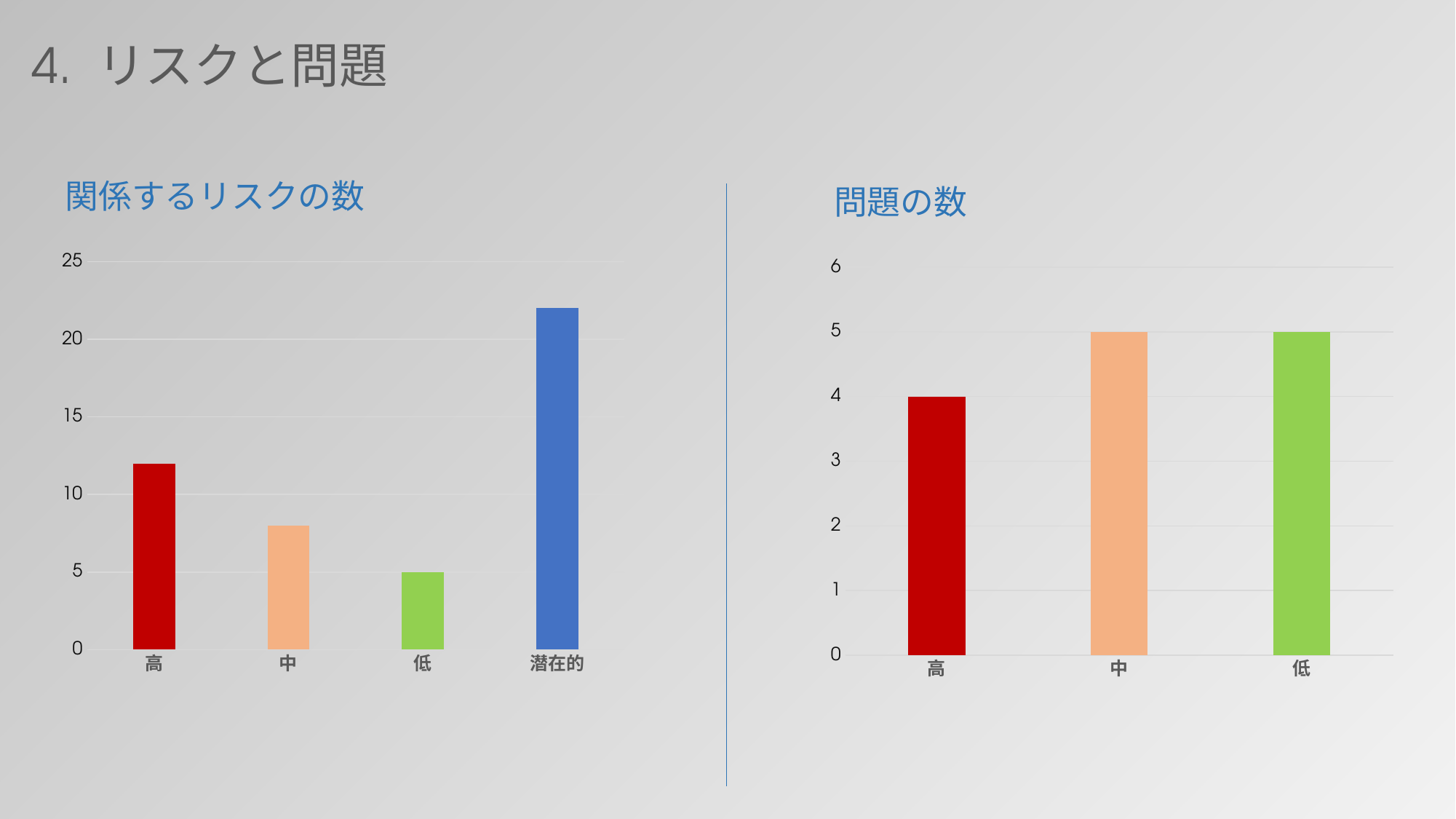

4. リスクと問題
関係するリスクの数
問題の数

### Chart

| Category | リスクの数 |
|---|---|
| 高 | 12.0 |
| 中 | 8.0 |
| 低 | 5.0 |
| 潜在的 | 22.0 |

### Chart

| Category | 問題の数 |
|---|---|
| 高 | 4.0 |
| 中 | 5.0 |
| 低 | 5.0 |